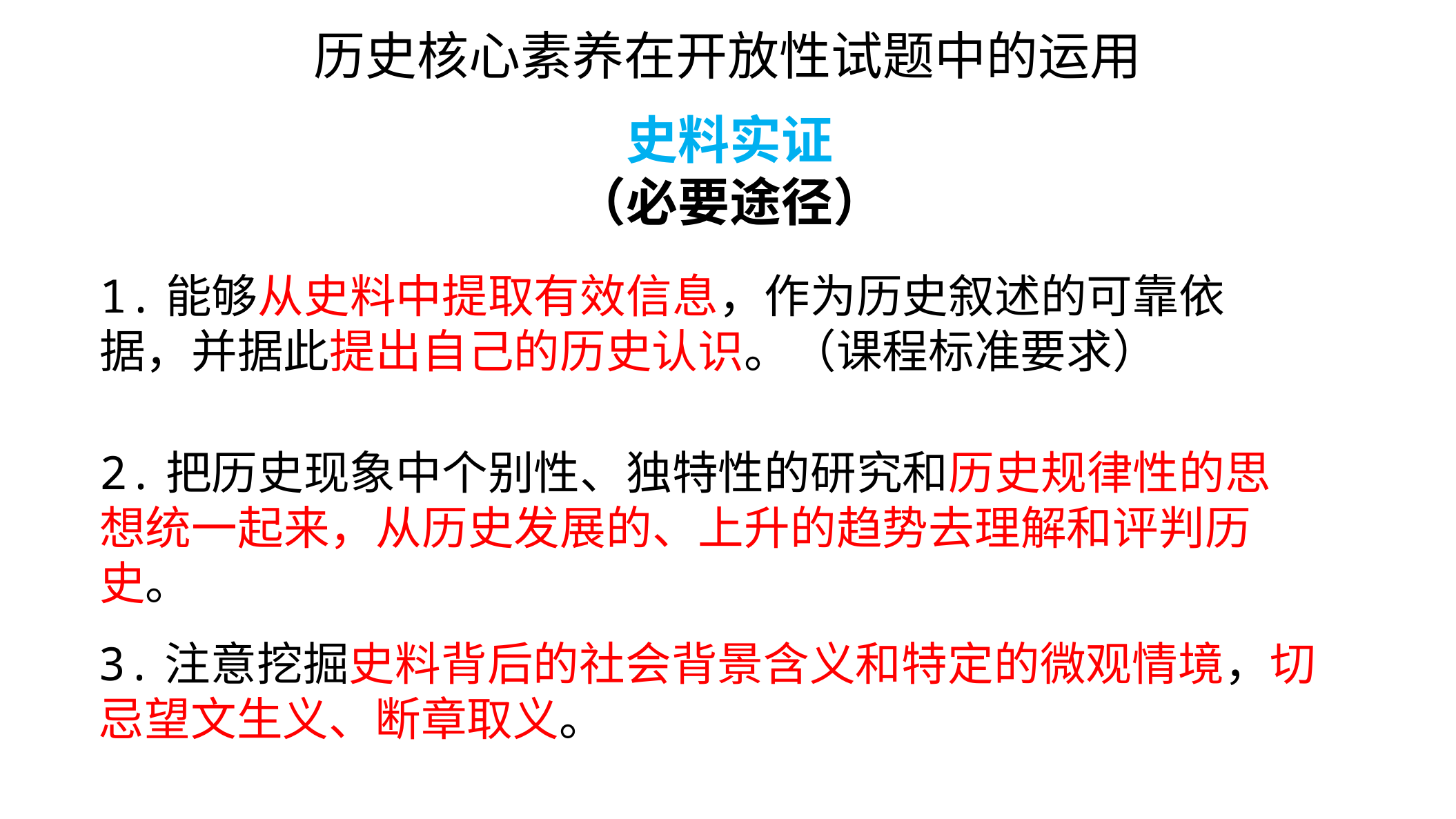

历史核心素养在开放性试题中的运用
史料实证
（必要途径）
1.能够从史料中提取有效信息，作为历史叙述的可靠依据，并据此提出自己的历史认识。（课程标准要求）
2.把历史现象中个别性、独特性的研究和历史规律性的思想统一起来，从历史发展的、上升的趋势去理解和评判历史。
3.注意挖掘史料背后的社会背景含义和特定的微观情境，切忌望文生义、断章取义。